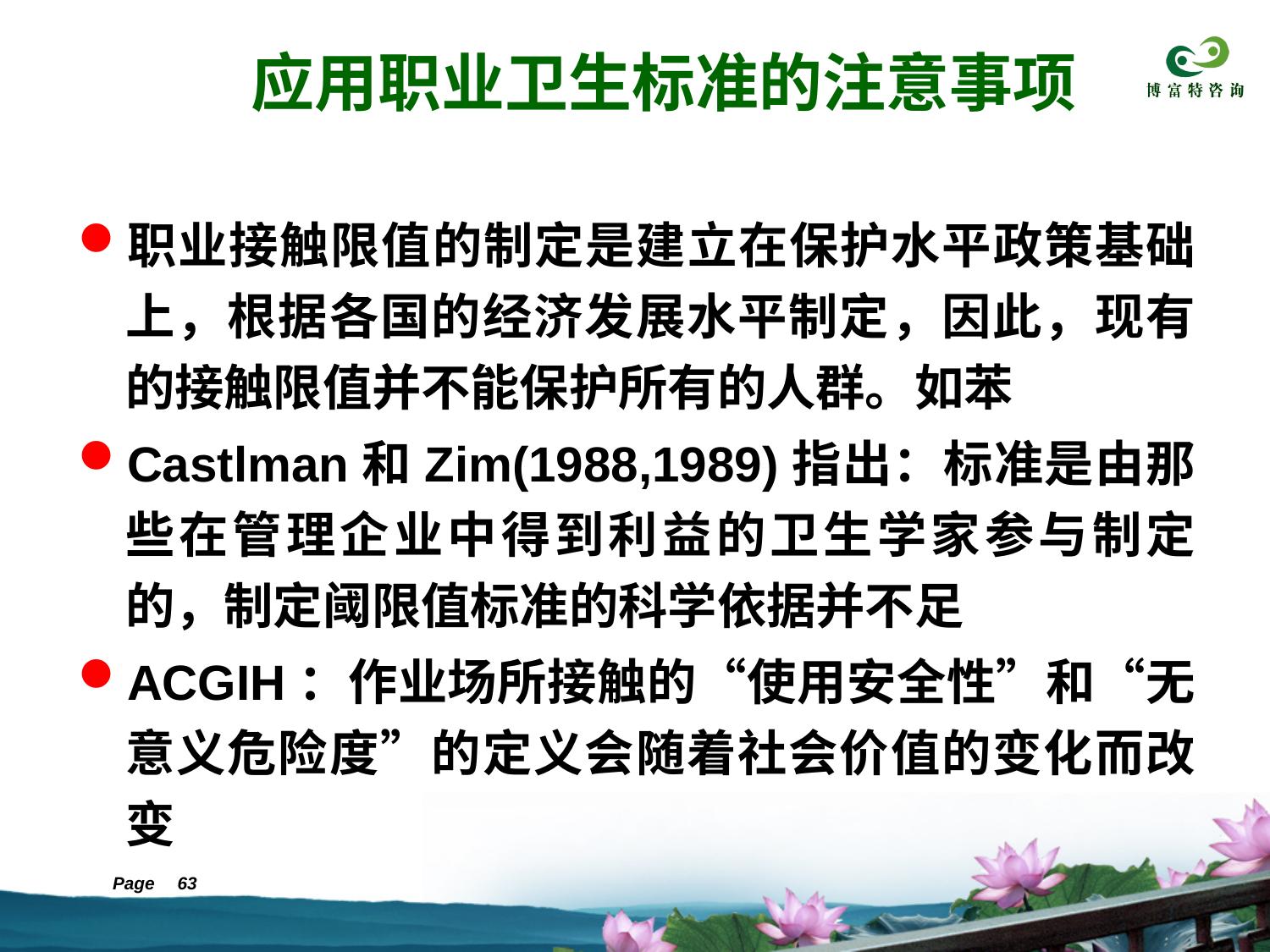

应用职业卫生标准的注意事项
职业接触限值的制定是建立在保护水平政策基础上，根据各国的经济发展水平制定，因此，现有的接触限值并不能保护所有的人群。如苯
Castlman和Zim(1988,1989)指出：标准是由那些在管理企业中得到利益的卫生学家参与制定的，制定阈限值标准的科学依据并不足
ACGIH：作业场所接触的“使用安全性”和“无意义危险度”的定义会随着社会价值的变化而改变